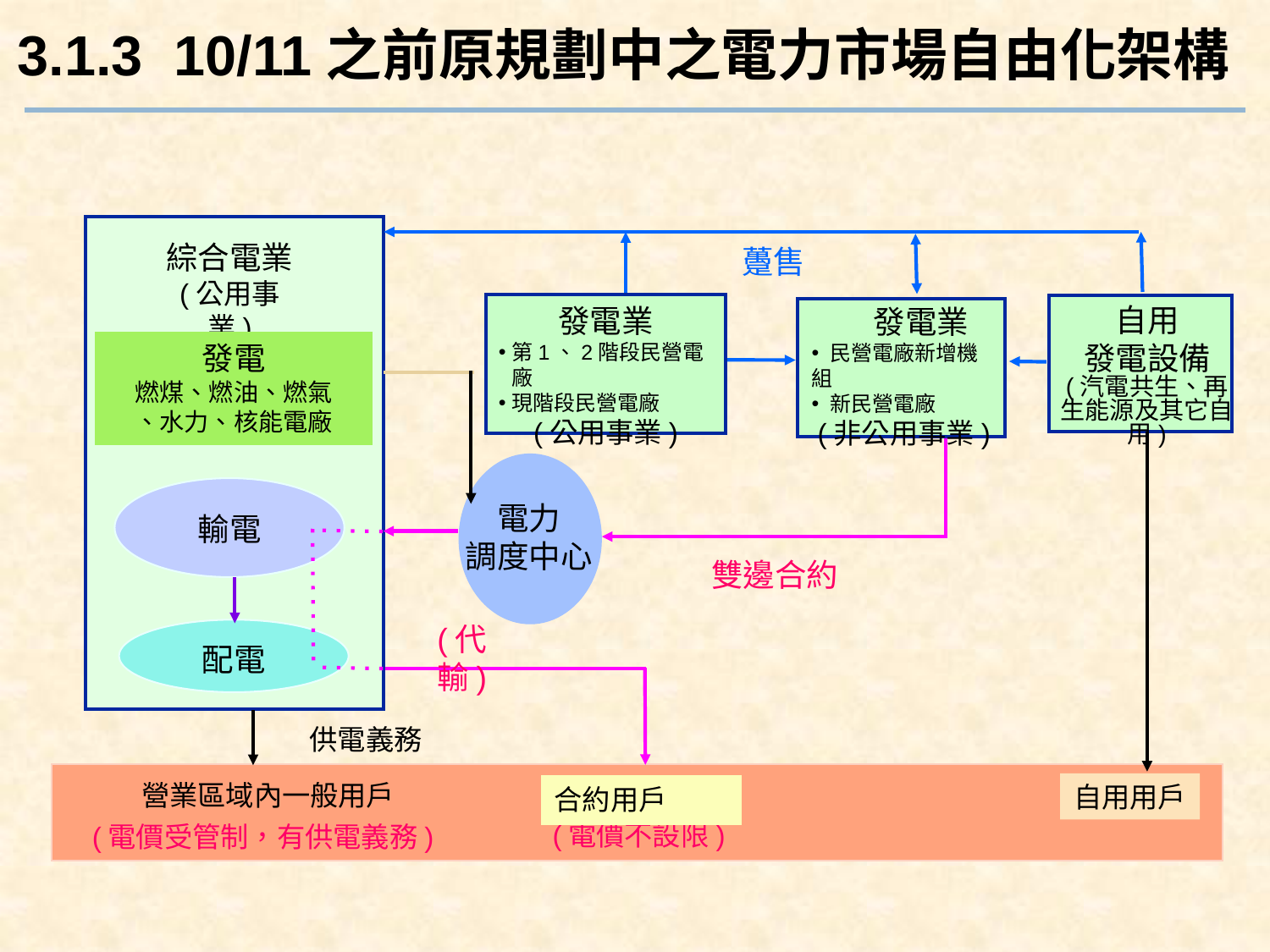

# 3.1.3  10/11之前原規劃中之電力市場自由化架構

綜合電業
(公用事業)
躉售
自用
發電設備
(汽電共生、再生能源及其它自用)
發電業
第1、2階段民營電廠
現階段民營電廠
(公用事業)

   發電業
 民營電廠新增機組
 新民營電廠
(非公用事業)

發電
燃煤、燃油、燃氣
、水力、核能電廠

電力
調度中心
輸電
雙邊合約
(代輸)

配電
供電義務

營業區域內一般用戶
自用用戶
合約用戶
(電價不設限)
(電價受管制，有供電義務)